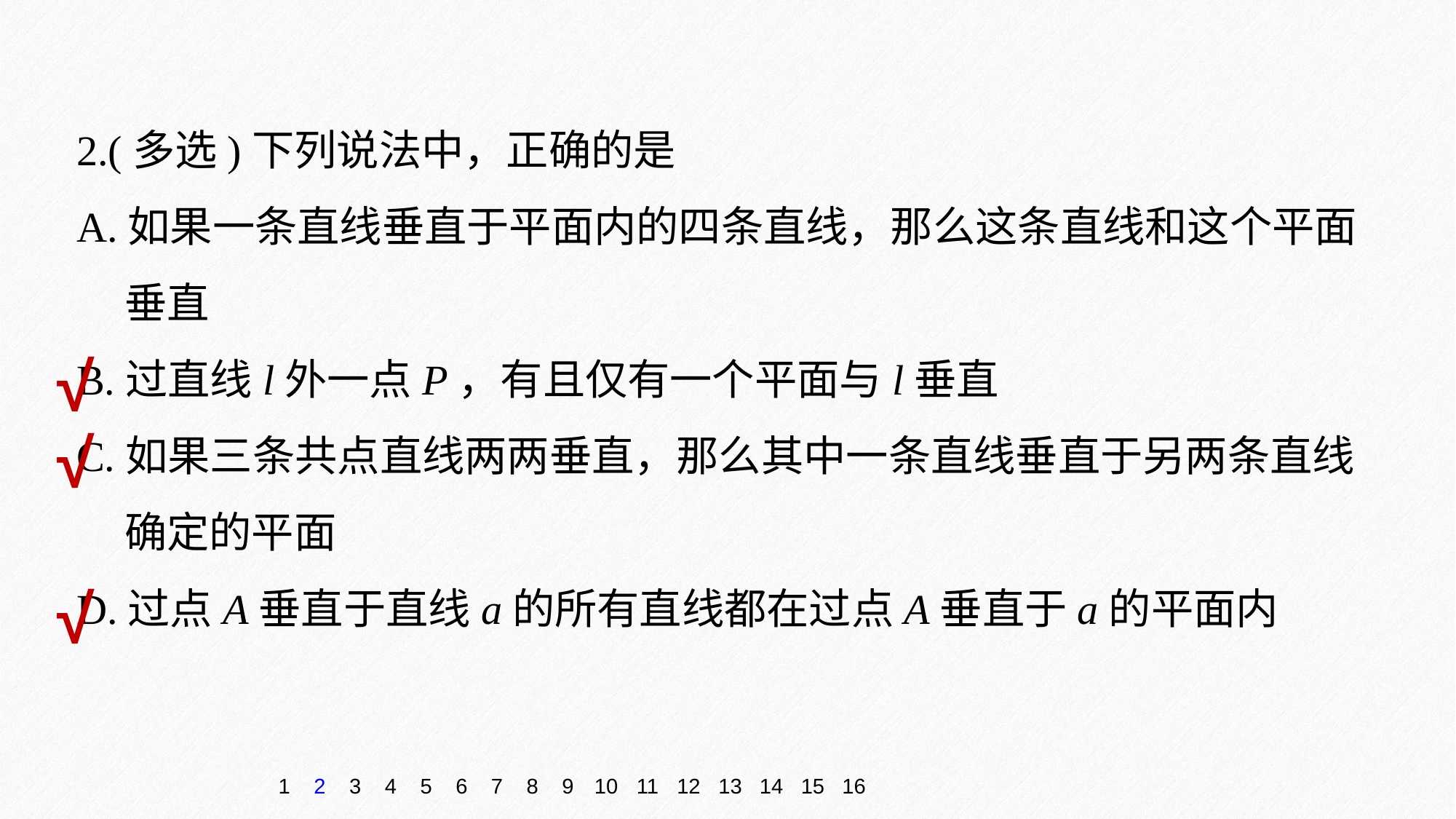

2.(多选)下列说法中，正确的是
A.如果一条直线垂直于平面内的四条直线，那么这条直线和这个平面
    垂直
B.过直线l外一点P，有且仅有一个平面与l垂直
C.如果三条共点直线两两垂直，那么其中一条直线垂直于另两条直线
    确定的平面
D.过点A垂直于直线a的所有直线都在过点A垂直于a的平面内
√
√
√
1
2
3
4
5
6
7
8
9
10
11
12
13
14
15
16